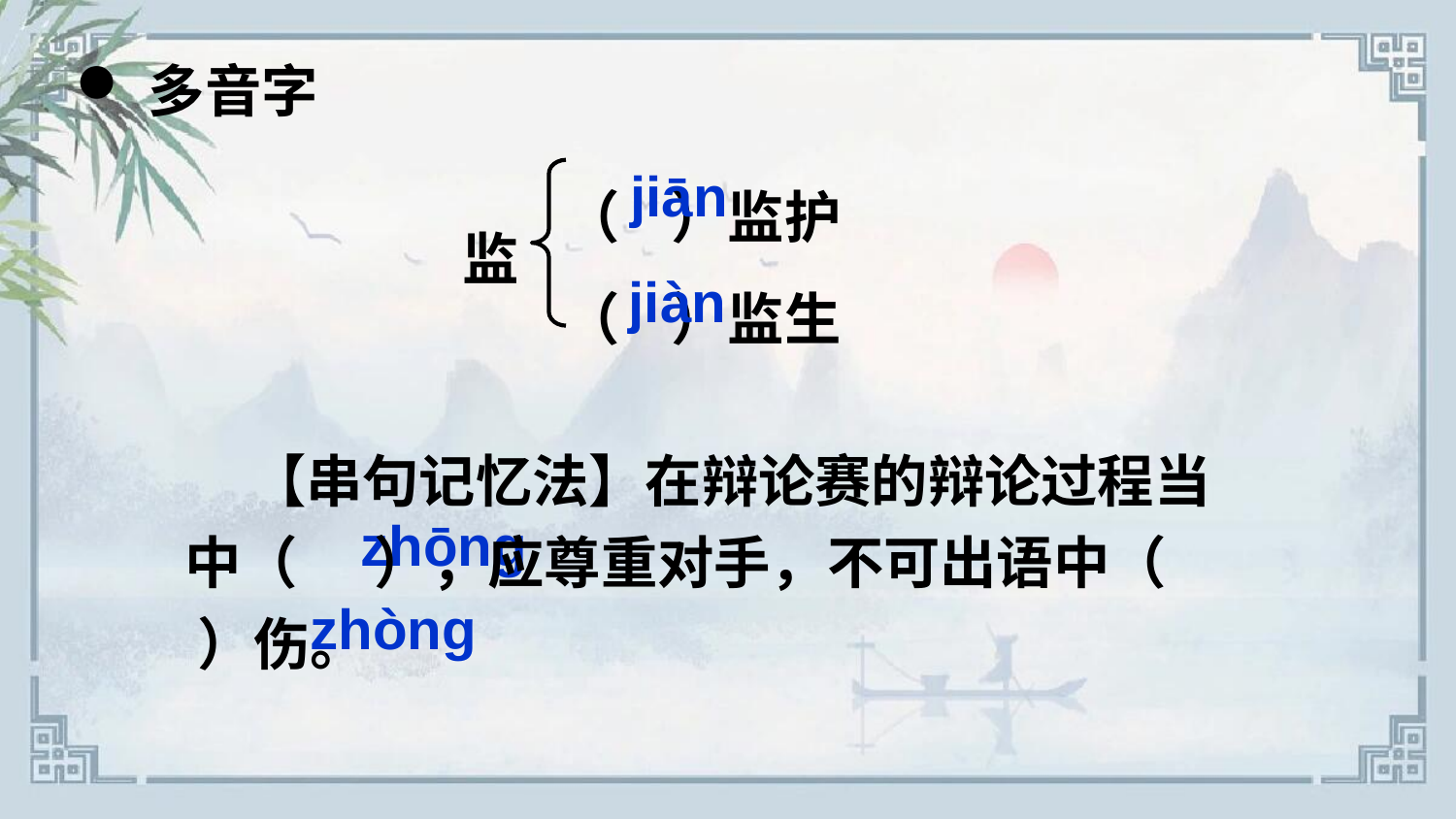

多音字
（    ）监护
（    ）监生
jiān

监
jiàn
    【串句记忆法】在辩论赛的辩论过程当中（      ），应尊重对手，不可出语中（      ）伤。
zhōnɡ
zhònɡ